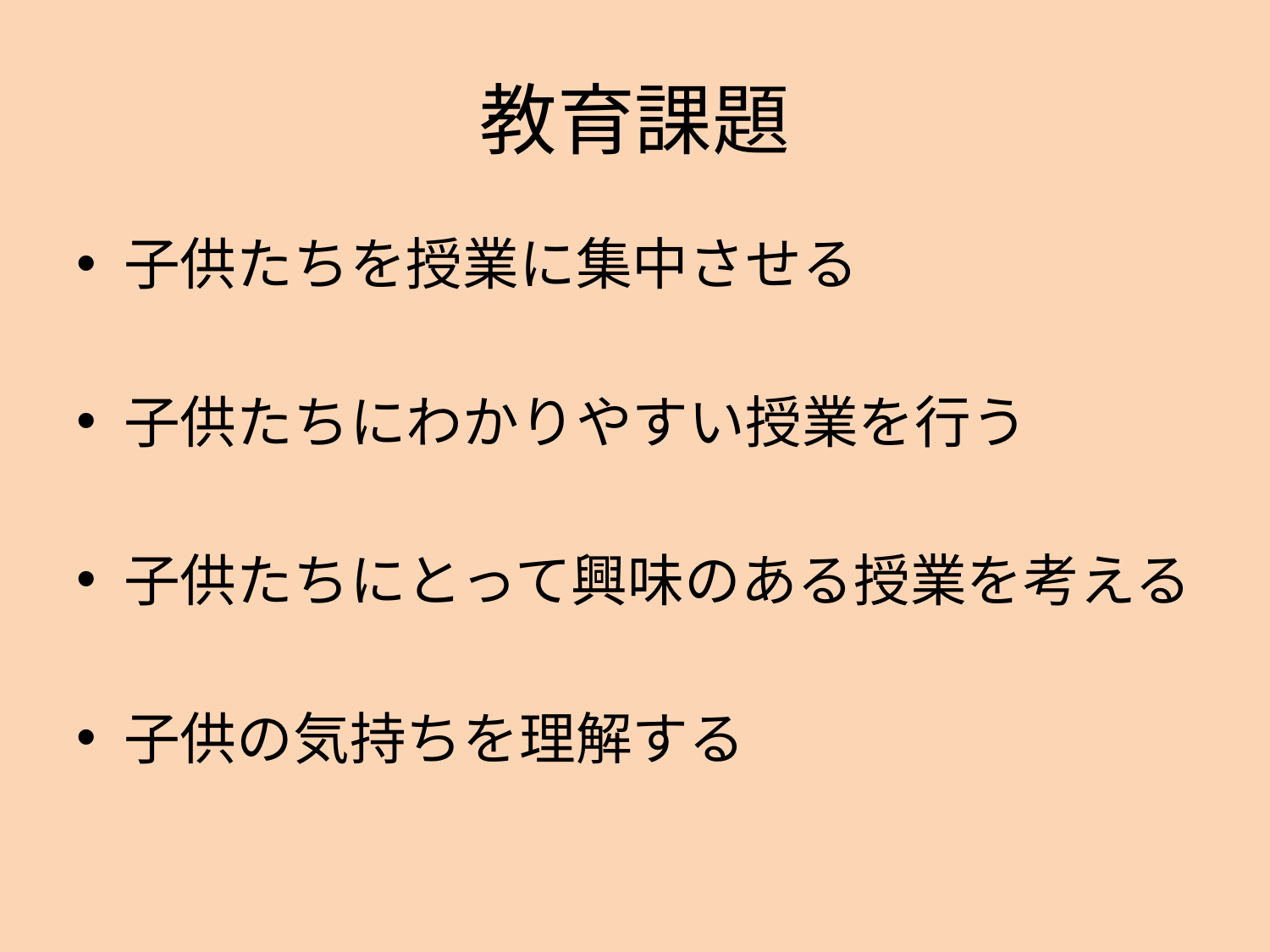

# 教育課題
子供たちを授業に集中させる

子供たちにわかりやすい授業を行う

子供たちにとって興味のある授業を考える

子供の気持ちを理解する